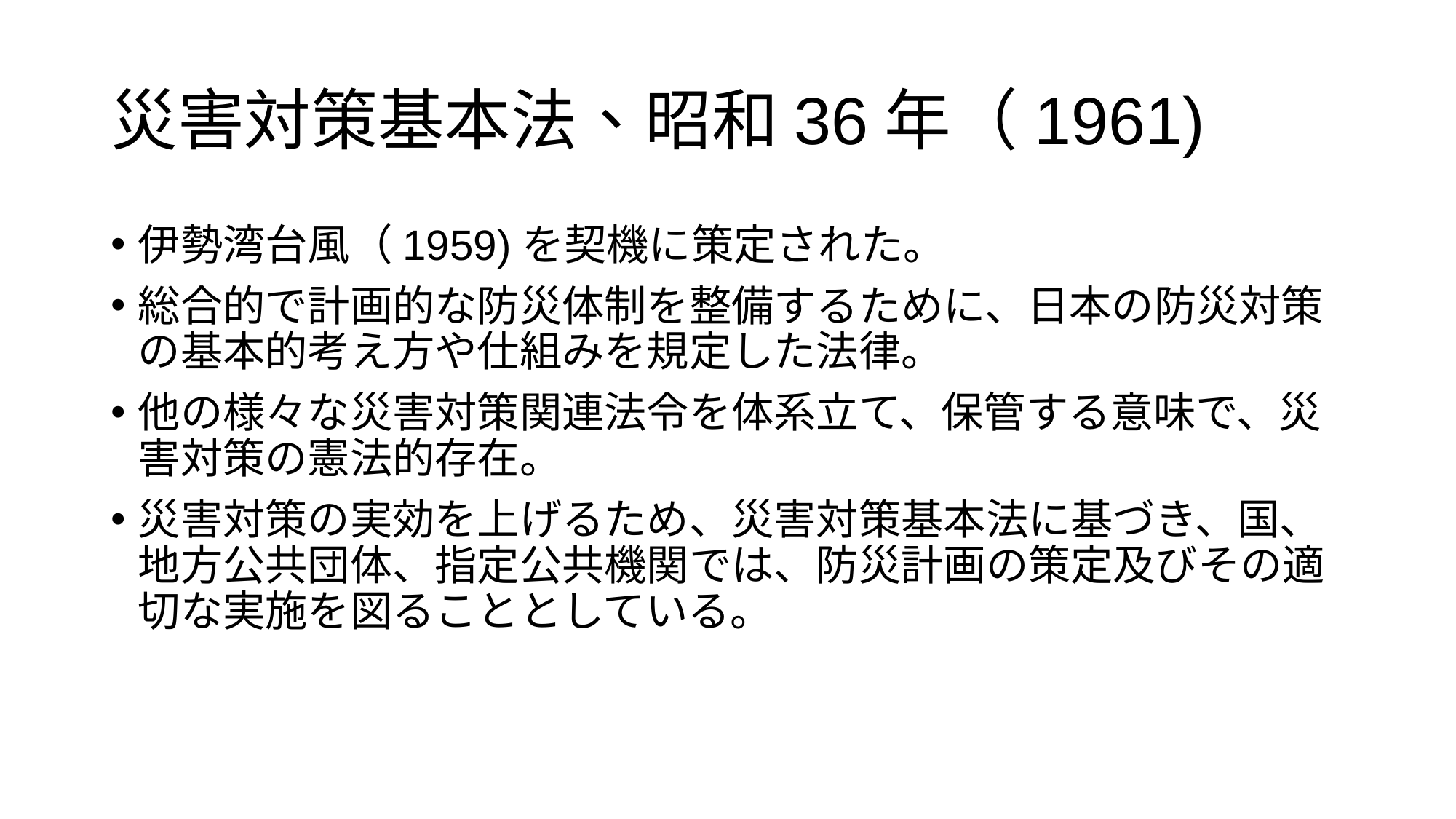

# 災害対策基本法、昭和36年（1961)
伊勢湾台風（1959)を契機に策定された。
総合的で計画的な防災体制を整備するために、日本の防災対策の基本的考え方や仕組みを規定した法律。
他の様々な災害対策関連法令を体系立て、保管する意味で、災害対策の憲法的存在。
災害対策の実効を上げるため、災害対策基本法に基づき、国、地方公共団体、指定公共機関では、防災計画の策定及びその適切な実施を図ることとしている。